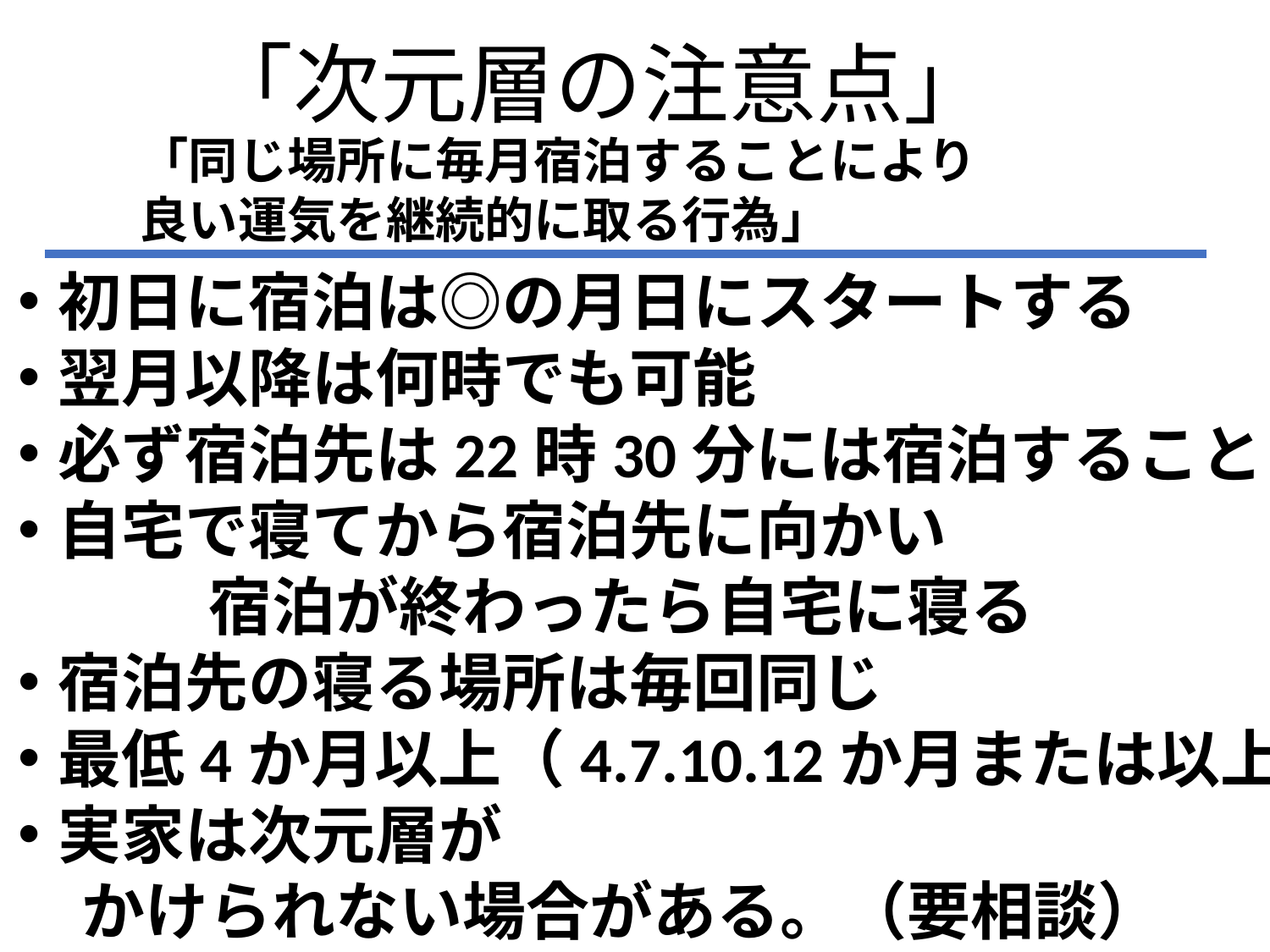

「次元層の注意点」
「同じ場所に毎月宿泊することにより
良い運気を継続的に取る行為」
初日に宿泊は◎の月日にスタートする
翌月以降は何時でも可能
必ず宿泊先は22時30分には宿泊すること
自宅で寝てから宿泊先に向かい
　　　宿泊が終わったら自宅に寝る
宿泊先の寝る場所は毎回同じ
最低4か月以上（4.7.10.12か月または以上）
実家は次元層が
　かけられない場合がある。（要相談）